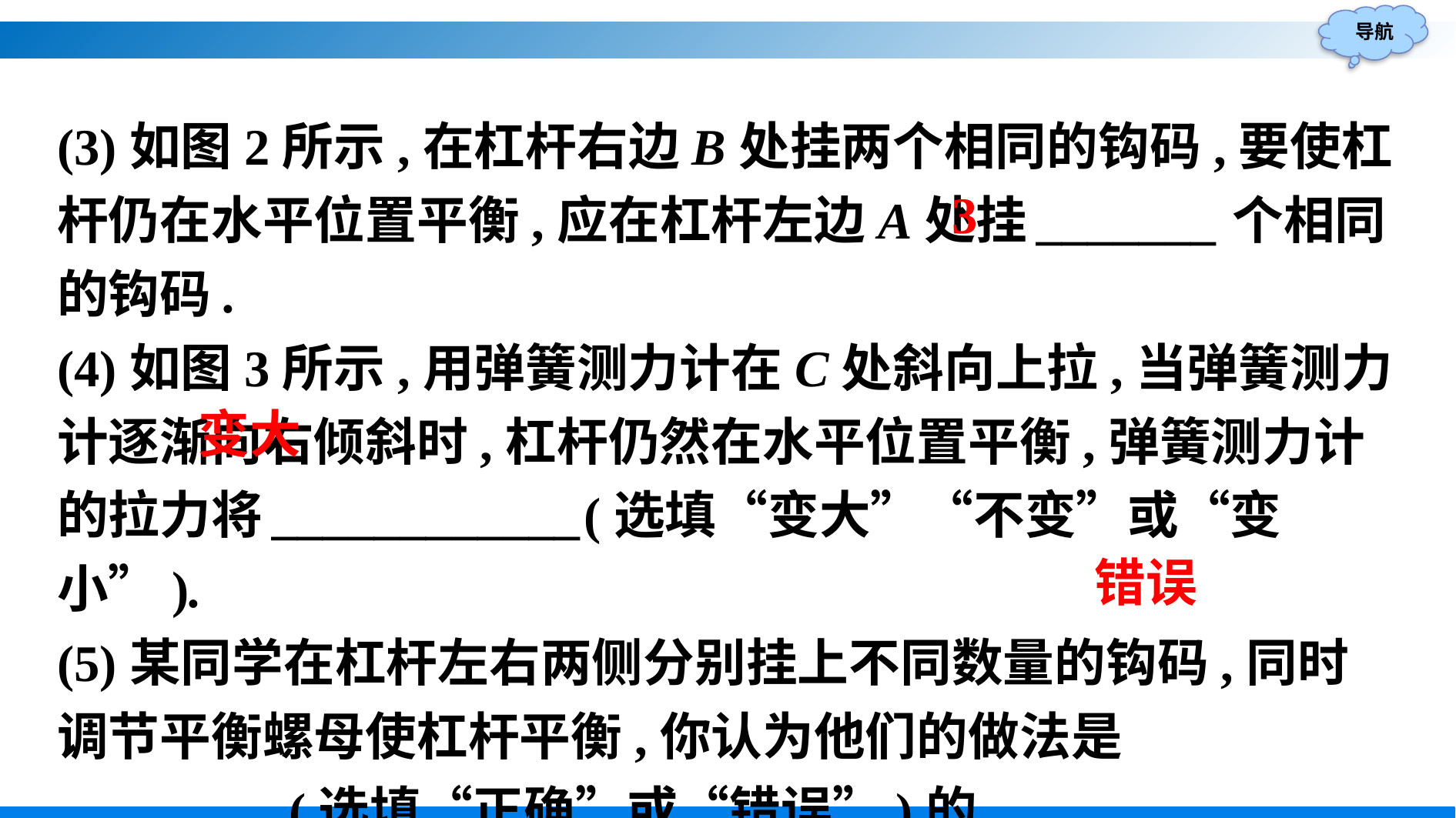

(3)如图2所示,在杠杆右边B处挂两个相同的钩码,要使杠杆仍在水平位置平衡,应在杠杆左边A处挂_______个相同的钩码.
(4)如图3所示,用弹簧测力计在C处斜向上拉,当弹簧测力计逐渐向右倾斜时,杠杆仍然在水平位置平衡,弹簧测力计的拉力将____________(选填“变大”“不变”或“变小”).
(5)某同学在杠杆左右两侧分别挂上不同数量的钩码,同时调节平衡螺母使杠杆平衡,你认为他们的做法是_________(选填“正确”或“错误”)的.
3
变大
错误